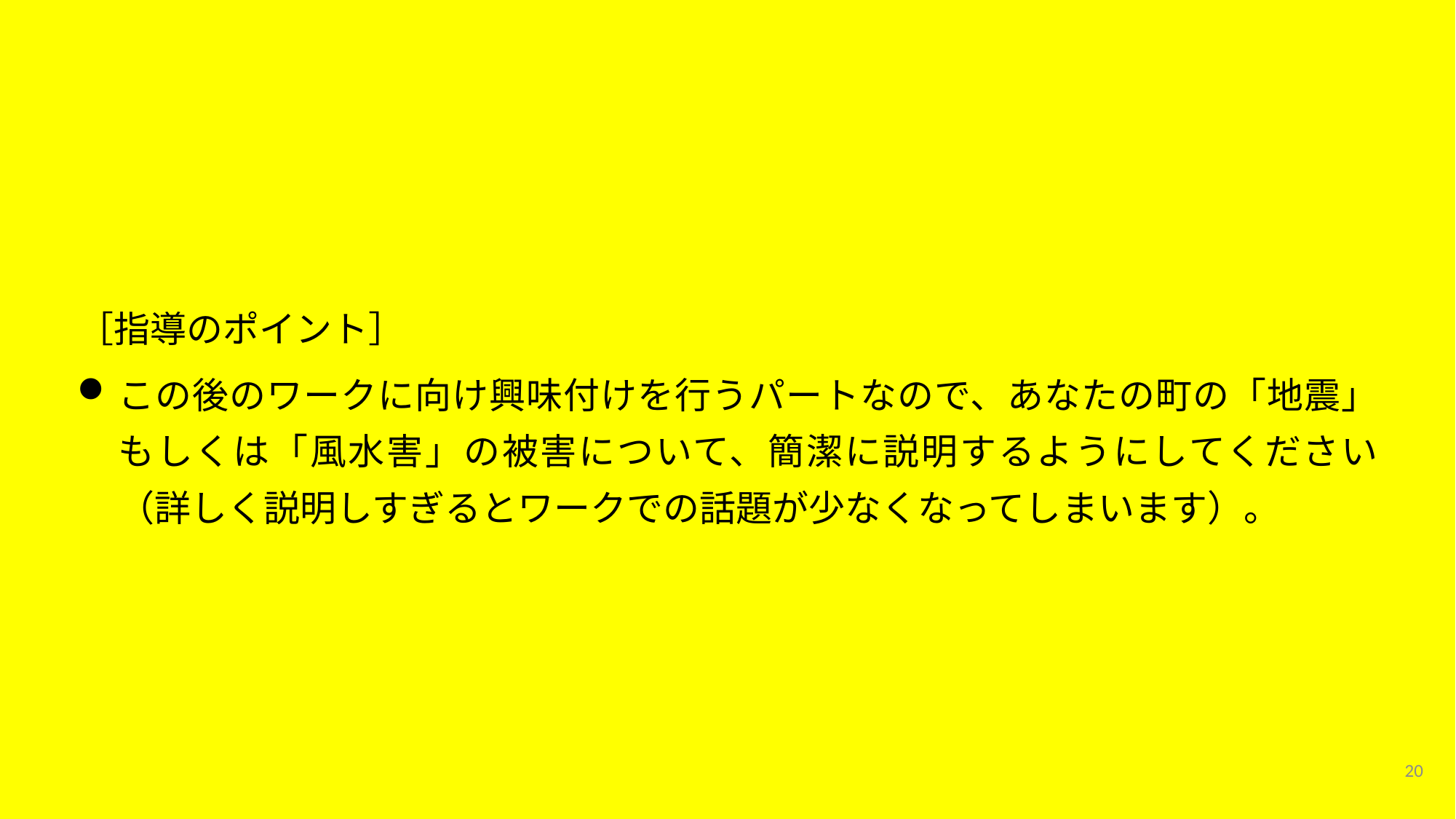

［指導のポイント］
この後のワークに向け興味付けを行うパートなので、あなたの町の「地震」もしくは「風水害」の被害について、簡潔に説明するようにしてください（詳しく説明しすぎるとワークでの話題が少なくなってしまいます）。
20